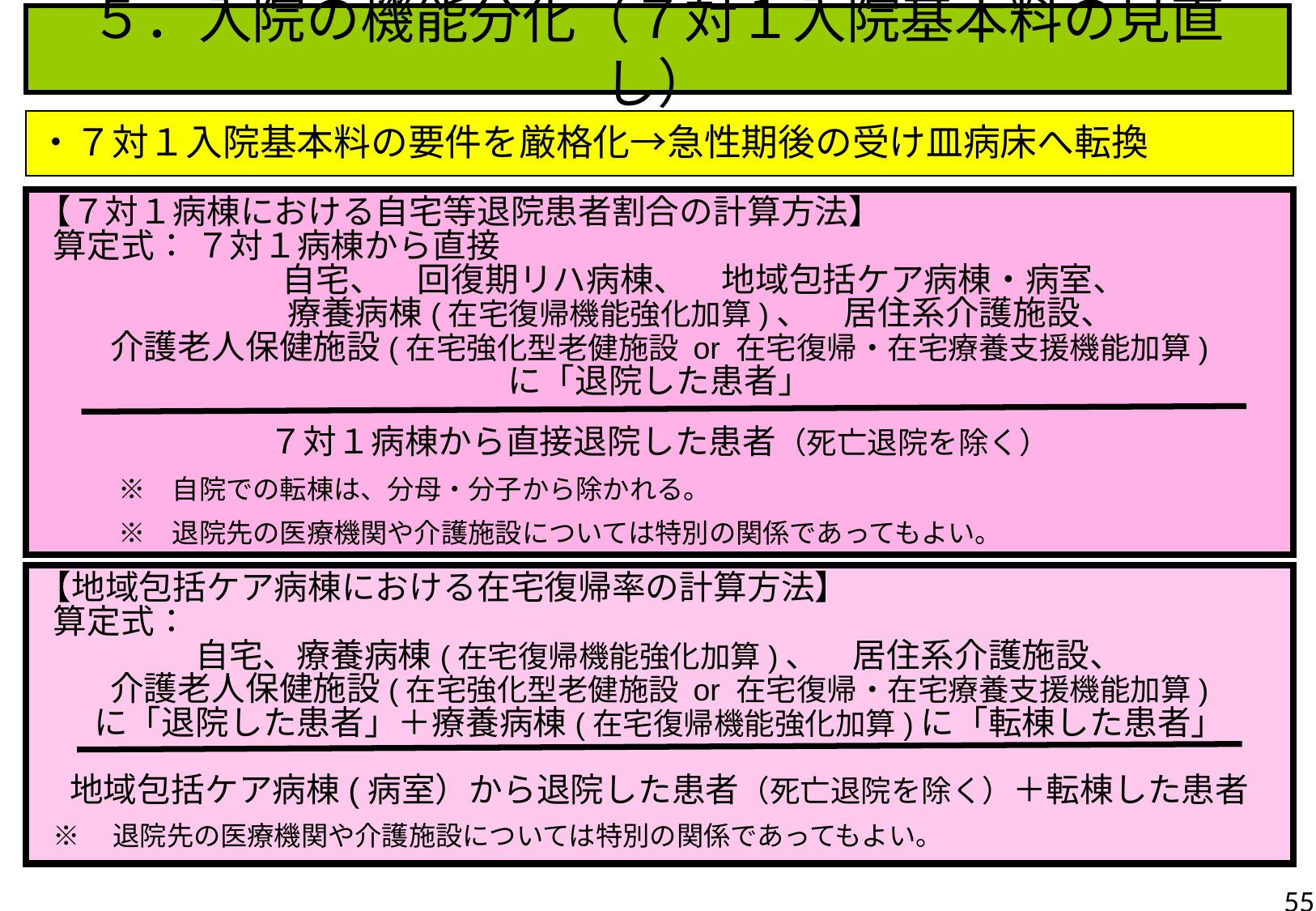

５．入院の機能分化（７対１入院基本料の見直し）
・７対１入院基本料の要件を厳格化→急性期後の受け皿病床へ転換
【７対１病棟における自宅等退院患者割合の計算方法】
 算定式： ７対１病棟から直接
           自宅、　回復期リハ病棟、　地域包括ケア病棟・病室、
          療養病棟(在宅復帰機能強化加算)、　居住系介護施設、
介護老人保健施設(在宅強化型老健施設 or 在宅復帰・在宅療養支援機能加算)
に「退院した患者」

７対１病棟から直接退院した患者（死亡退院を除く）
　　　※　自院での転棟は、分母・分子から除かれる。
　　　※　退院先の医療機関や介護施設については特別の関係であってもよい。

【地域包括ケア病棟における在宅復帰率の計算方法】
 算定式：
自宅、療養病棟(在宅復帰機能強化加算)、　居住系介護施設、
介護老人保健施設(在宅強化型老健施設 or 在宅復帰・在宅療養支援機能加算)
に「退院した患者」＋療養病棟(在宅復帰機能強化加算)に「転棟した患者」

地域包括ケア病棟(病室）から退院した患者（死亡退院を除く）＋転棟した患者
  ※　退院先の医療機関や介護施設については特別の関係であってもよい。

55